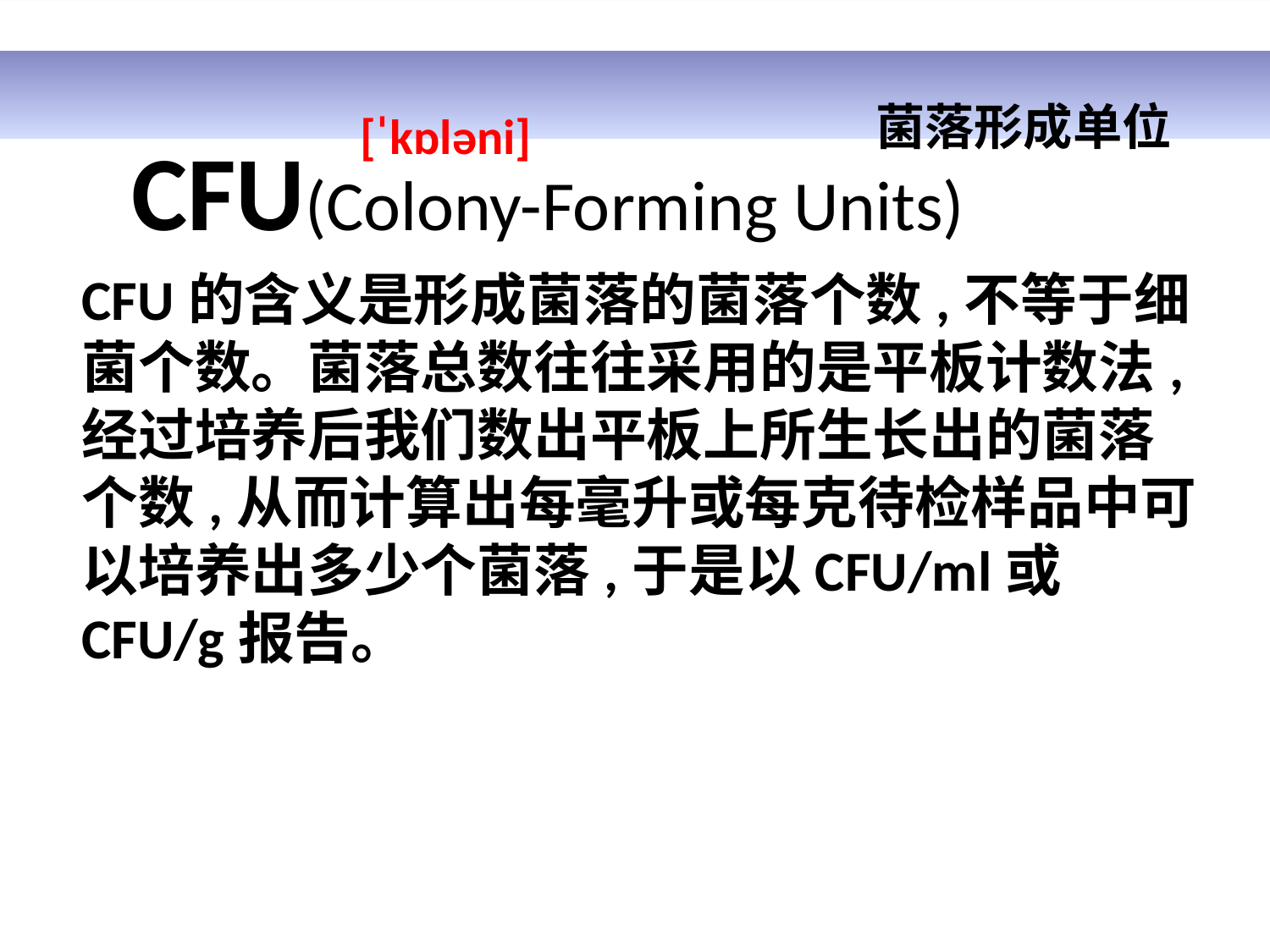

菌落形成单位
[ˈkɒləni]
CFU(Colony-Forming Units)
CFU的含义是形成菌落的菌落个数,不等于细菌个数。菌落总数往往采用的是平板计数法,经过培养后我们数出平板上所生长出的菌落个数,从而计算出每毫升或每克待检样品中可以培养出多少个菌落,于是以CFU/ml或CFU/g报告。